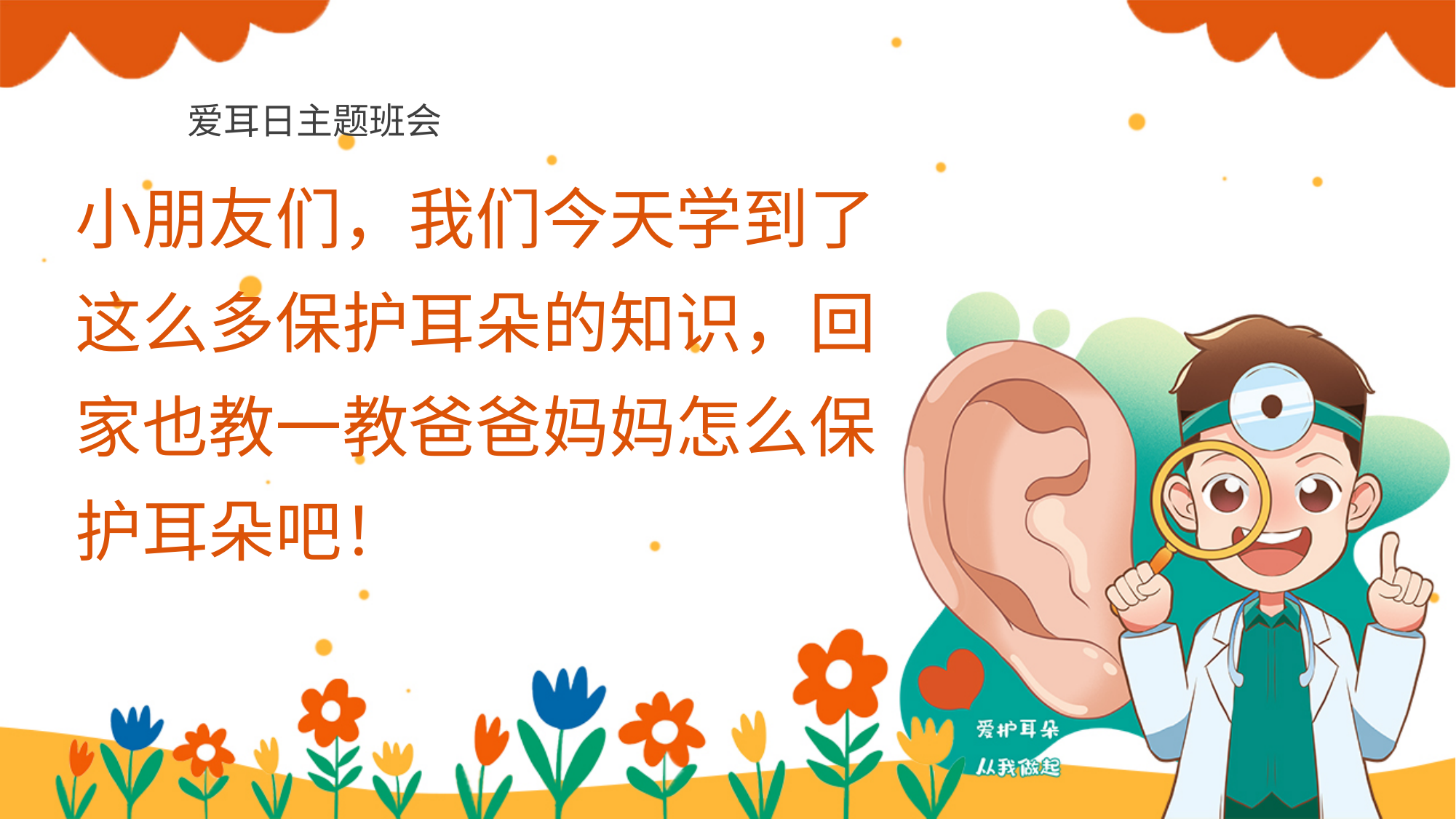

爱耳日主题班会
小朋友们，我们今天学到了这么多保护耳朵的知识，回家也教一教爸爸妈妈怎么保护耳朵吧！